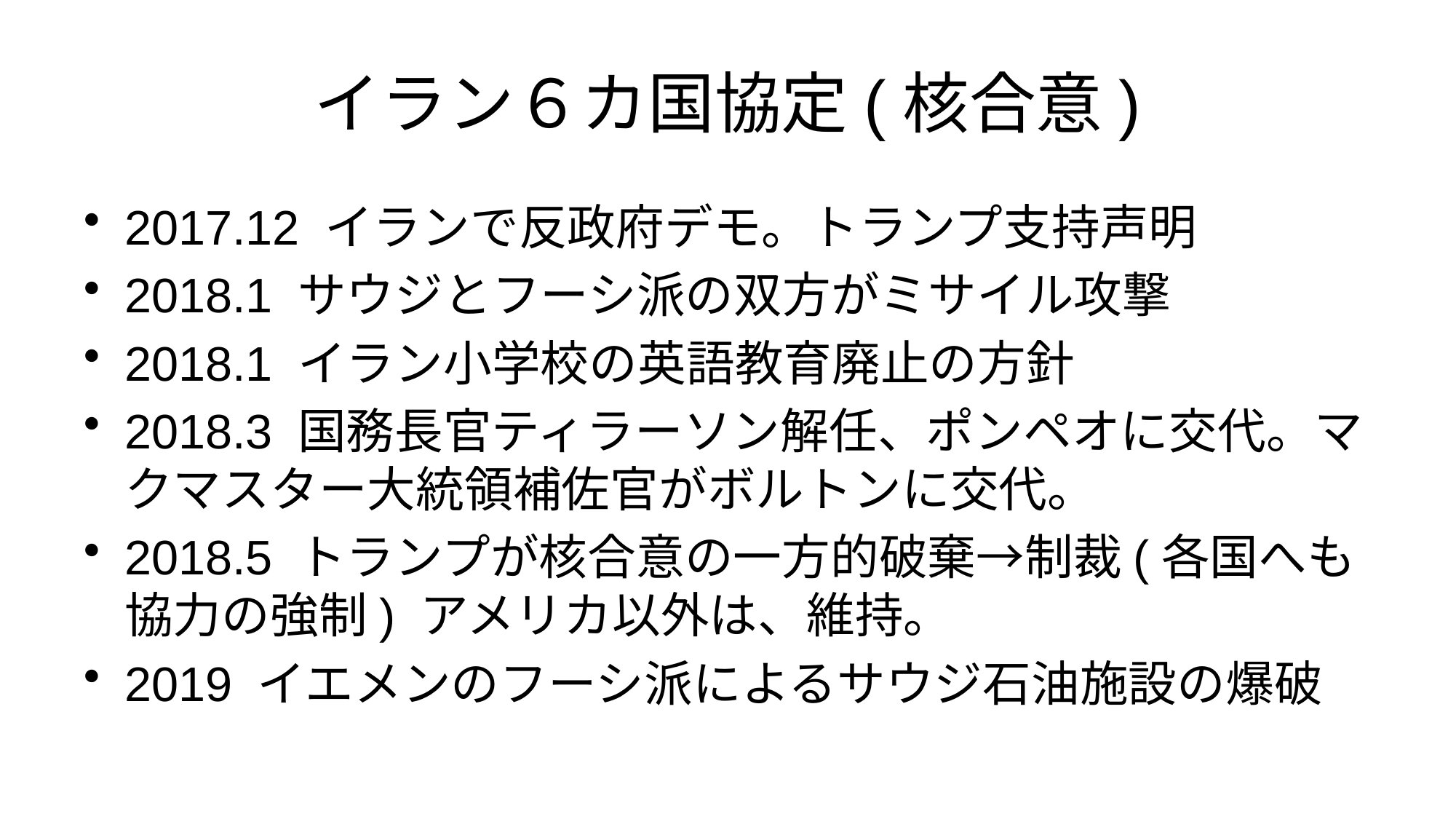

# イラン６カ国協定(核合意)
2017.12 イランで反政府デモ。トランプ支持声明
2018.1 サウジとフーシ派の双方がミサイル攻撃
2018.1 イラン小学校の英語教育廃止の方針
2018.3 国務長官ティラーソン解任、ポンペオに交代。マクマスター大統領補佐官がボルトンに交代。
2018.5 トランプが核合意の一方的破棄→制裁(各国へも協力の強制) アメリカ以外は、維持。
2019 イエメンのフーシ派によるサウジ石油施設の爆破